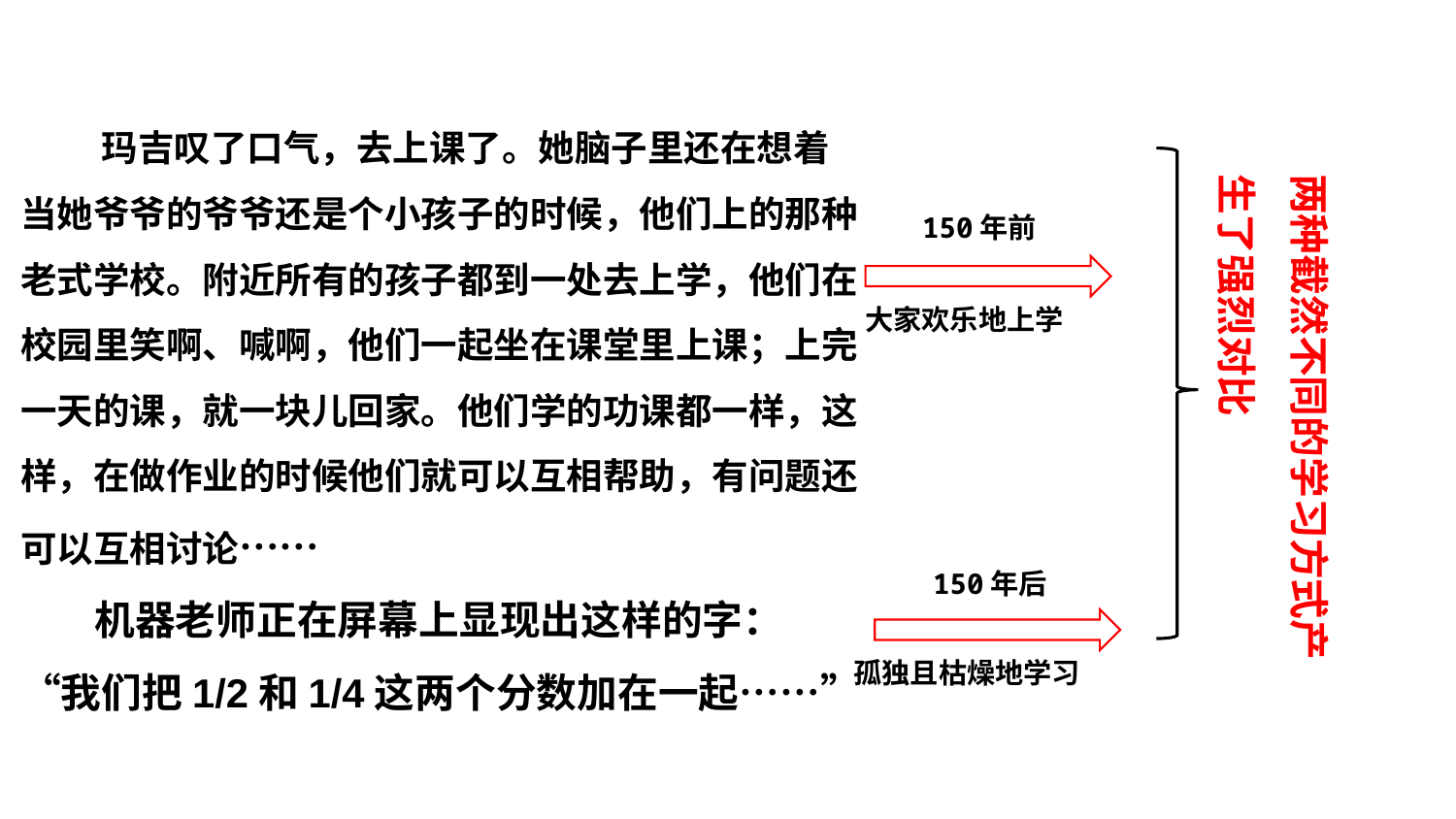

玛吉叹了口气，去上课了。她脑子里还在想着当她爷爷的爷爷还是个小孩子的时候，他们上的那种老式学校。附近所有的孩子都到一处去上学，他们在校园里笑啊、喊啊，他们一起坐在课堂里上课；上完一天的课，就一块儿回家。他们学的功课都一样，这样，在做作业的时候他们就可以互相帮助，有问题还可以互相讨论……
       机器老师正在屏幕上显现出这样的字：“我们把1/2和1/4这两个分数加在一起……”

两种截然不同的学习方式产生了强烈对比
150年前

大家欢乐地上学
150年后

孤独且枯燥地学习